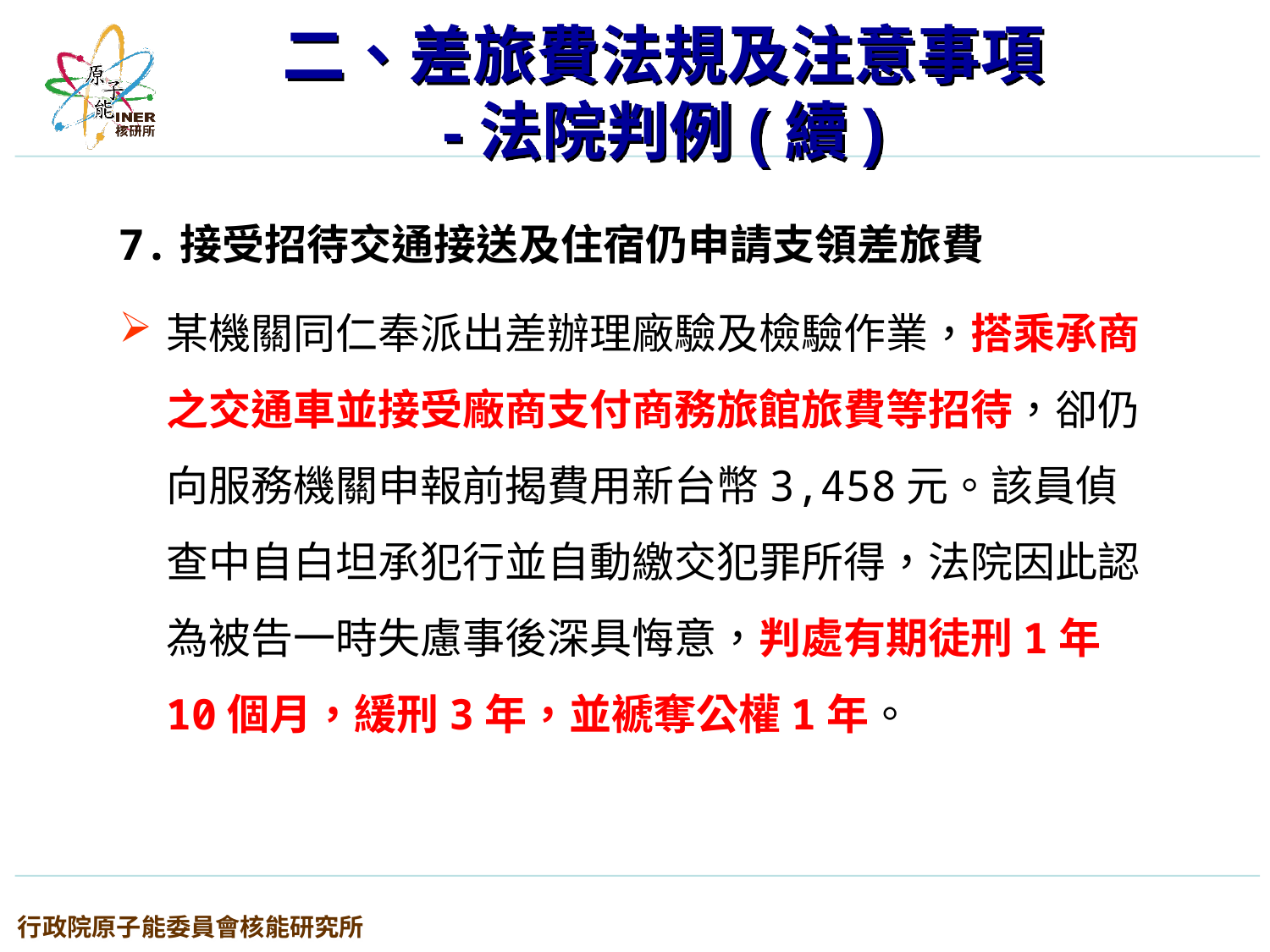

二、差旅費法規及注意事項
-法院判例(續)
7.接受招待交通接送及住宿仍申請支領差旅費
某機關同仁奉派出差辦理廠驗及檢驗作業，搭乘承商之交通車並接受廠商支付商務旅館旅費等招待，卻仍向服務機關申報前揭費用新台幣3,458元。該員偵查中自白坦承犯行並自動繳交犯罪所得，法院因此認為被告一時失慮事後深具悔意，判處有期徒刑1年10個月，緩刑3年，並褫奪公權1年。